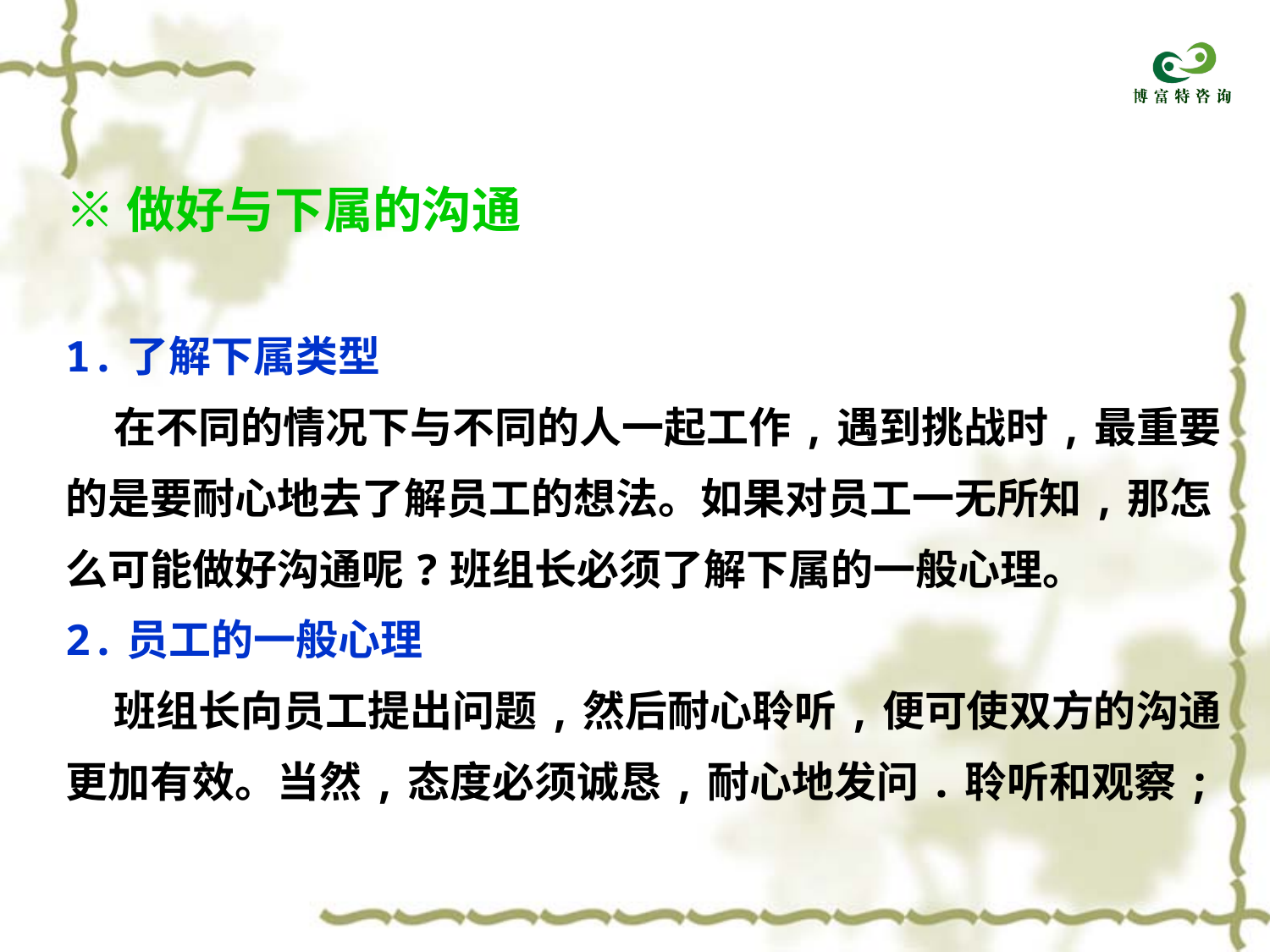

※做好与下属的沟通

1.了解下属类型
    在不同的情况下与不同的人一起工作,遇到挑战时,最重要
的是要耐心地去了解员工的想法。如果对员工一无所知,那怎
么可能做好沟通呢?班组长必须了解下属的一般心理。
2.员工的一般心理
    班组长向员工提出问题,然后耐心聆听,便可使双方的沟通
更加有效。当然,态度必须诚恳,耐心地发问.聆听和观察;